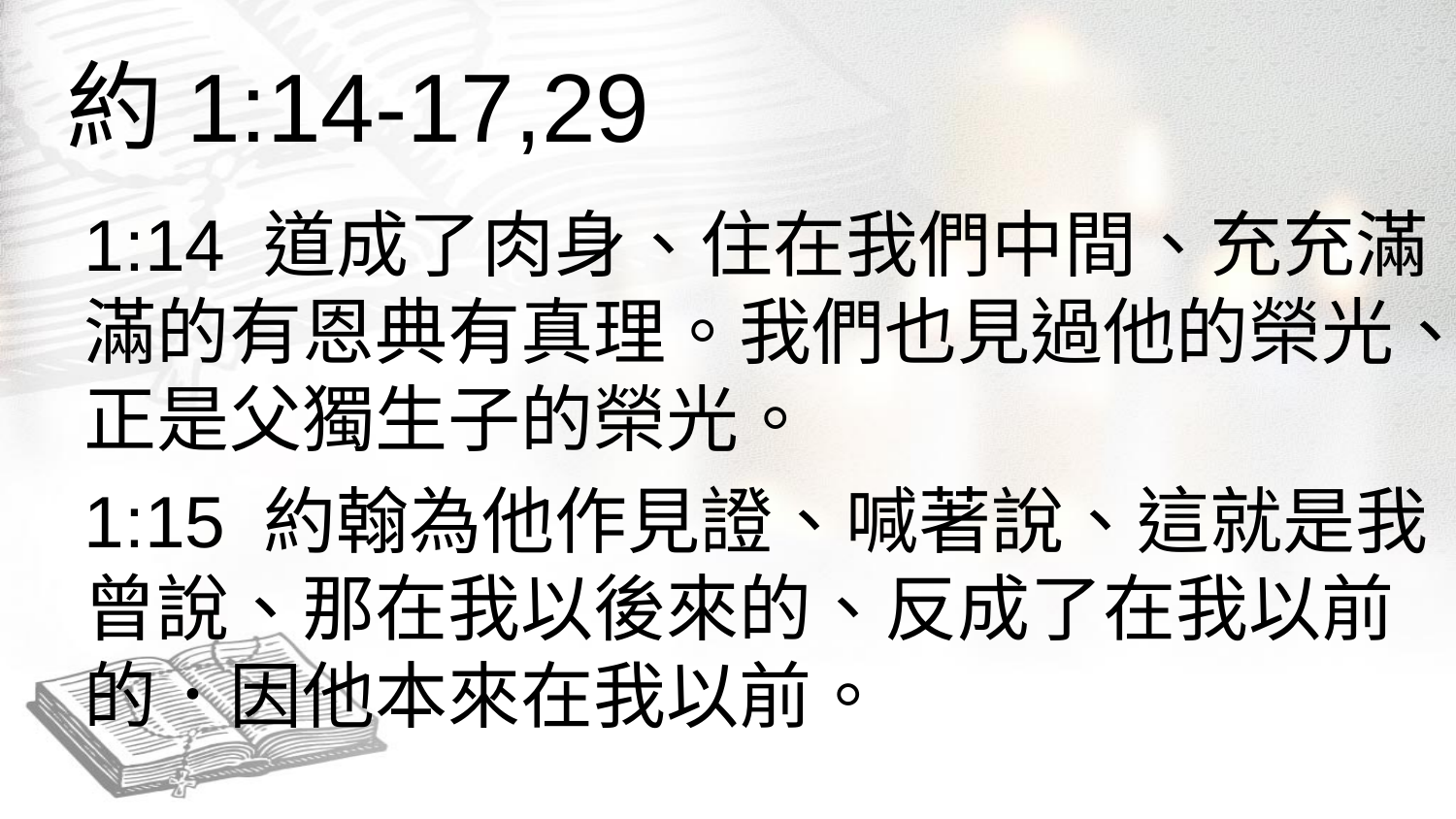

# 約1:14-17,29
1:14 道成了肉身、住在我們中間、充充滿滿的有恩典有真理。我們也見過他的榮光、正是父獨生子的榮光。
1:15 約翰為他作見證、喊著說、這就是我曾說、那在我以後來的、反成了在我以前的．因他本來在我以前。